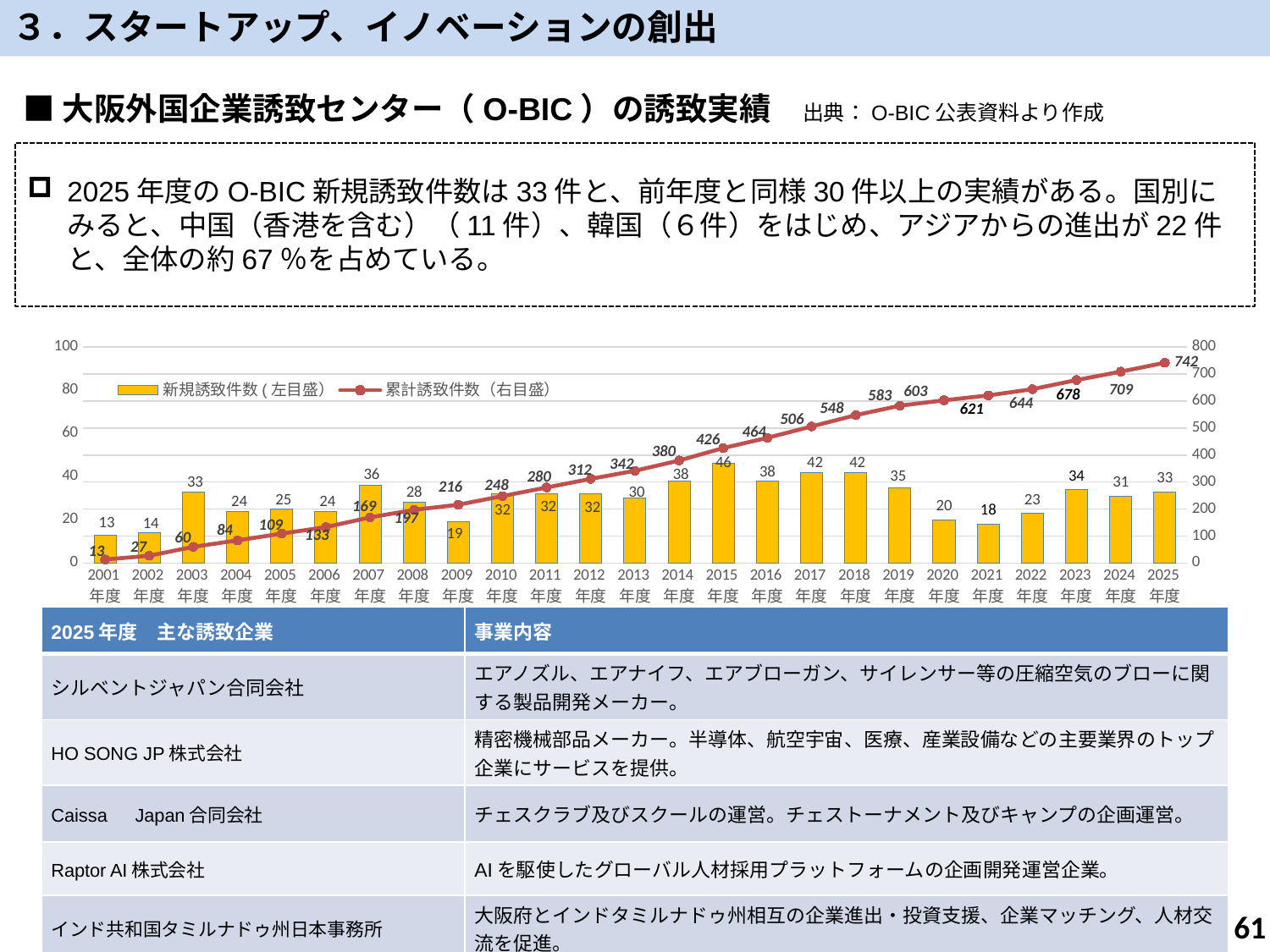

３．スタートアップ、イノベーションの創出
■大阪外国企業誘致センター（O-BIC）の誘致実績　出典：O-BIC公表資料より作成
2025年度のO-BIC新規誘致件数は33件と、前年度と同様30件以上の実績がある。国別にみると、中国（香港を含む）（11件）、韓国（６件）をはじめ、アジアからの進出が22件と、全体の約67％を占めている。

### Chart

| Category | 新規誘致件数(左目盛） | 累計誘致件数（右目盛） |
|---|---|---|
| 2001年度 | 13.0 | 13.0 |
| 2002年度 | 14.0 | 27.0 |
| 2003年度 | 33.0 | 60.0 |
| 2004年度 | 24.0 | 84.0 |
| 2005年度 | 25.0 | 109.0 |
| 2006年度 | 24.0 | 133.0 |
| 2007年度 | 36.0 | 169.0 |
| 2008年度 | 28.0 | 197.0 |
| 2009年度 | 19.0 | 216.0 |
| 2010年度 | 32.0 | 248.0 |
| 2011年度 | 32.0 | 280.0 |
| 2012年度 | 32.0 | 312.0 |
| 2013年度 | 30.0 | 342.0 |
| 2014年度 | 38.0 | 380.0 |
| 2015年度 | 46.0 | 426.0 |
| 2016年度 | 38.0 | 464.0 |
| 2017年度 | 42.0 | 506.0 |
| 2018年度 | 42.0 | 548.0 |
| 2019年度 | 35.0 | 583.0 |
| 2020年度 | 20.0 | 603.0 |
| 2021年度 | 18.0 | 621.0 |
| 2022年度 | 23.0 | 644.0 |
| 2023年度 | 34.0 | 678.0 |
| 2024年度 | 31.0 | 709.0 |
| 2025年度 | 33.0 | 742.0 |
| 2025年度　主な誘致企業 | 事業内容 |
| --- | --- |
| シルベントジャパン合同会社 | エアノズル、エアナイフ、エアブローガン、サイレンサー等の圧縮空気のブローに関する製品開発メーカー。 |
| HO SONG JP株式会社 | 精密機械部品メーカー。半導体、航空宇宙、医療、産業設備などの主要業界のトップ企業にサービスを提供。 |
| Caissa　Japan合同会社 | チェスクラブ及びスクールの運営。チェストーナメント及びキャンプの企画運営。 |
| Raptor AI株式会社 | AIを駆使したグローバル人材採用プラットフォームの企画開発運営企業。 |
| インド共和国タミルナドゥ州日本事務所 | 大阪府とインドタミルナドゥ州相互の企業進出・投資支援、企業マッチング、人材交流を促進。 |
61